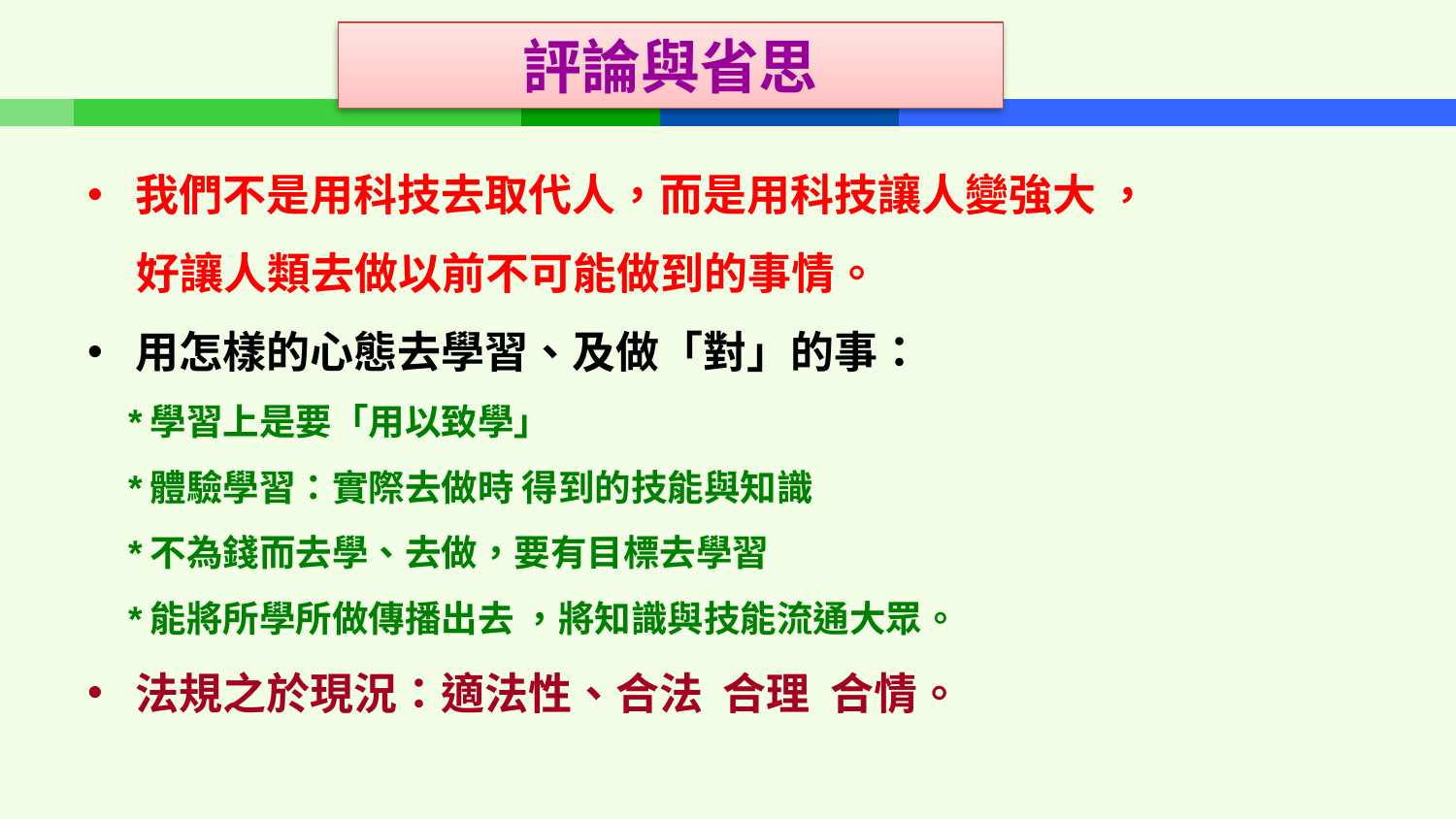

# 評論與省思
我們不是用科技去取代人，而是用科技讓人變強大 ，
    好讓人類去做以前不可能做到的事情。
用怎樣的心態去學習、及做「對」的事：
    *學習上是要「用以致學」
    *體驗學習：實際去做時 得到的技能與知識
    *不為錢而去學、去做，要有目標去學習
    *能將所學所做傳播出去 ，將知識與技能流通大眾。
法規之於現況：適法性、合法  合理  合情。